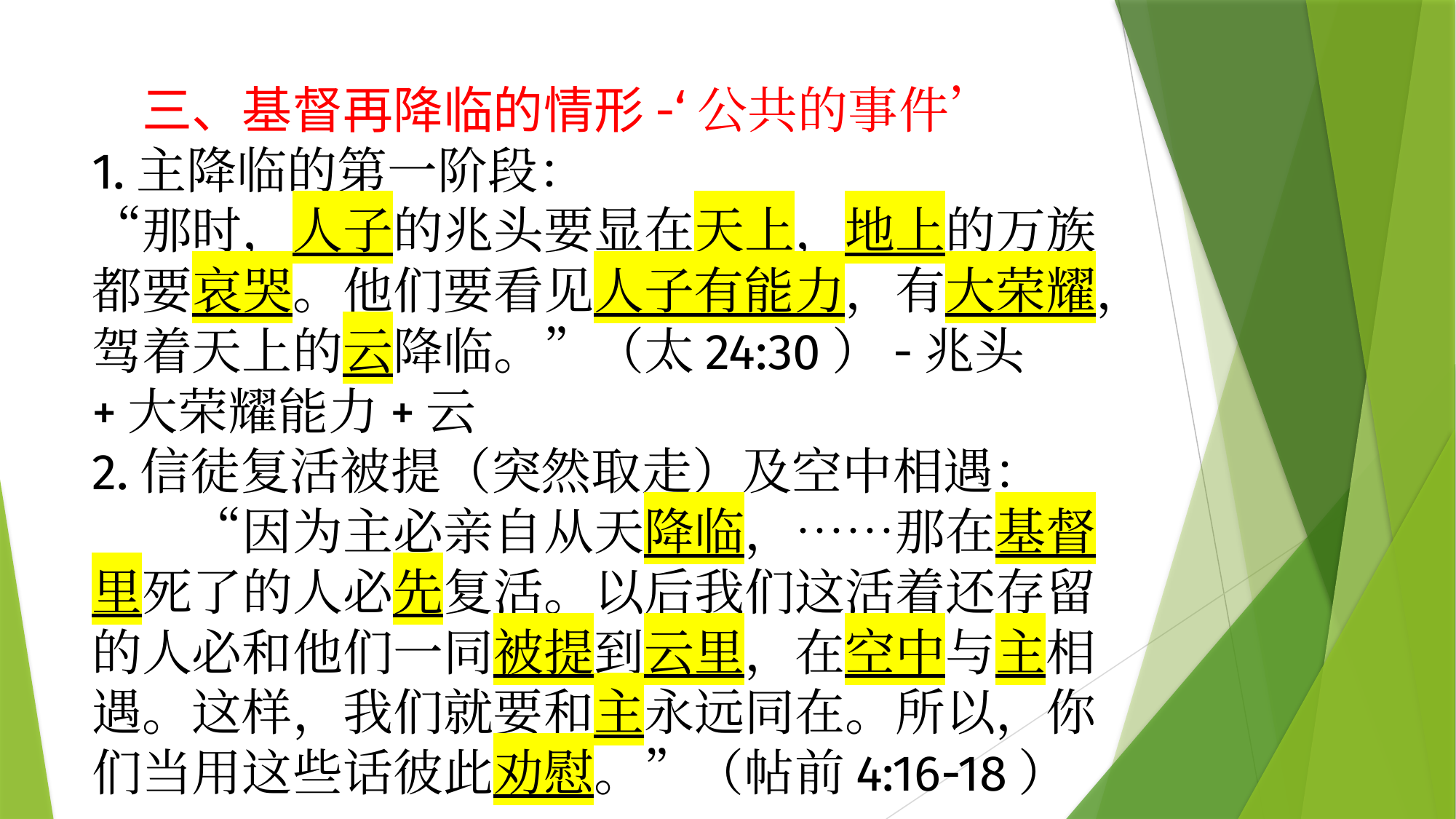

# 三、基督再降临的情形-‘公共的事件’ 1.主降临的第一阶段： “那时，人子的兆头要显在天上，地上的万族都要哀哭。他们要看见人子有能力，有大荣耀，驾着天上的云降临。”（太24:30）-兆头+大荣耀能力+云 2.信徒复活被提（突然取走）及空中相遇： 　　“因为主必亲自从天降临，……那在基督里死了的人必先复活。以后我们这活着还存留的人必和他们一同被提到云里，在空中与主相遇。这样，我们就要和主永远同在。所以，你们当用这些话彼此劝慰。”（帖前4:16-18）